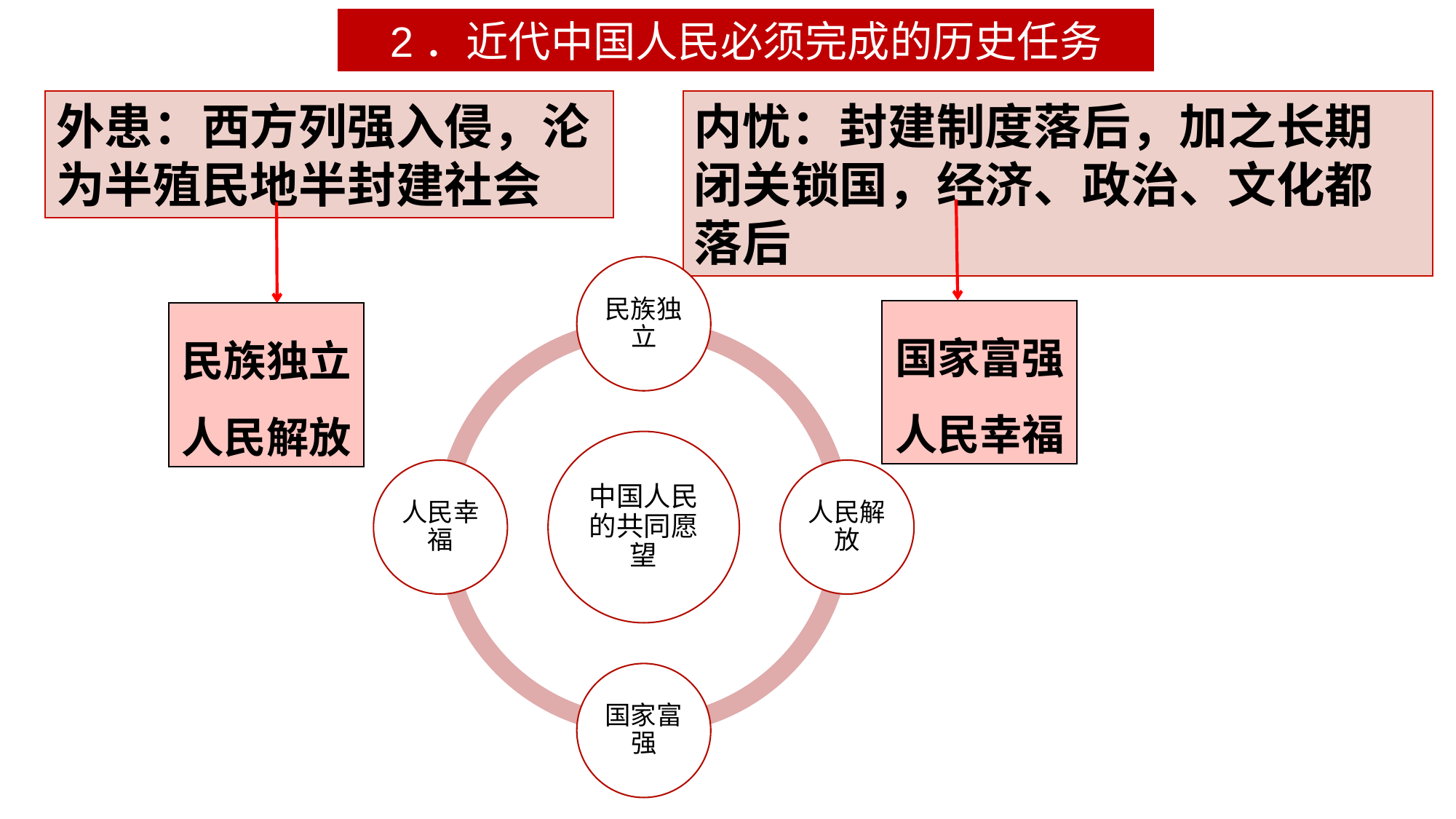

2．近代中国人民必须完成的历史任务
外患：西方列强入侵，沦为半殖民地半封建社会
内忧：封建制度落后，加之长期闭关锁国，经济、政治、文化都落后
中国人民的共同愿望
民族独立
人民解放
国家富强
人民幸福
国家富强
人民幸福
民族独立
人民解放